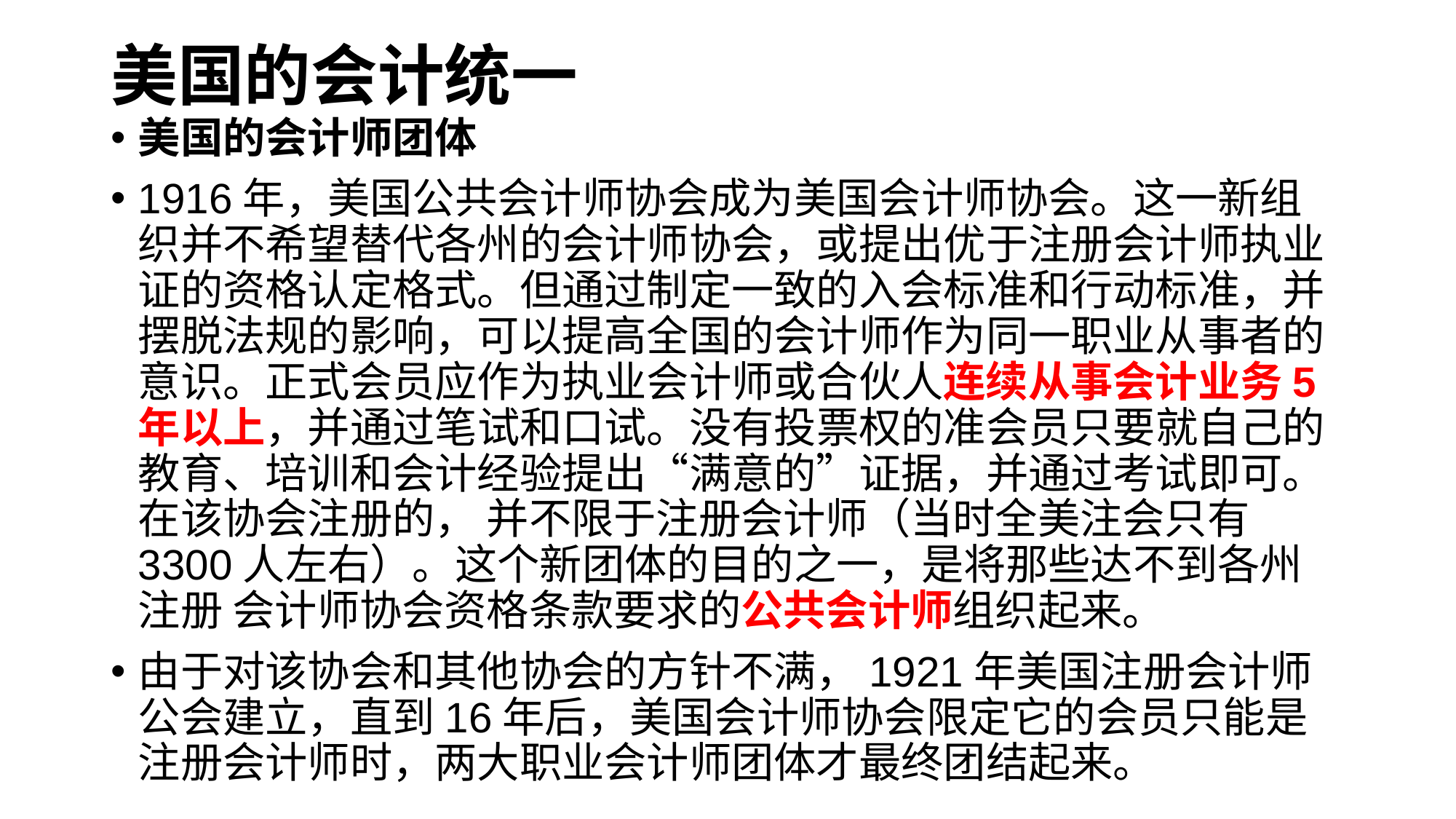

# 美国的会计统一
美国的会计师团体
1916年，美国公共会计师协会成为美国会计师协会。这一新组织并不希望替代各州的会计师协会，或提出优于注册会计师执业证的资格认定格式。但通过制定一致的入会标准和行动标准，并摆脱法规的影响，可以提高全国的会计师作为同一职业从事者的意识。正式会员应作为执业会计师或合伙人连续从事会计业务5年以上，并通过笔试和口试。没有投票权的准会员只要就自己的教育、培训和会计经验提出“满意的”证据，并通过考试即可。在该协会注册的， 并不限于注册会计师（当时全美注会只有3300人左右）。这个新团体的目的之一，是将那些达不到各州注册 会计师协会资格条款要求的公共会计师组织起来。
由于对该协会和其他协会的方针不满，1921年美国注册会计师公会建立，直到16年后，美国会计师协会限定它的会员只能是注册会计师时，两大职业会计师团体才最终团结起来。